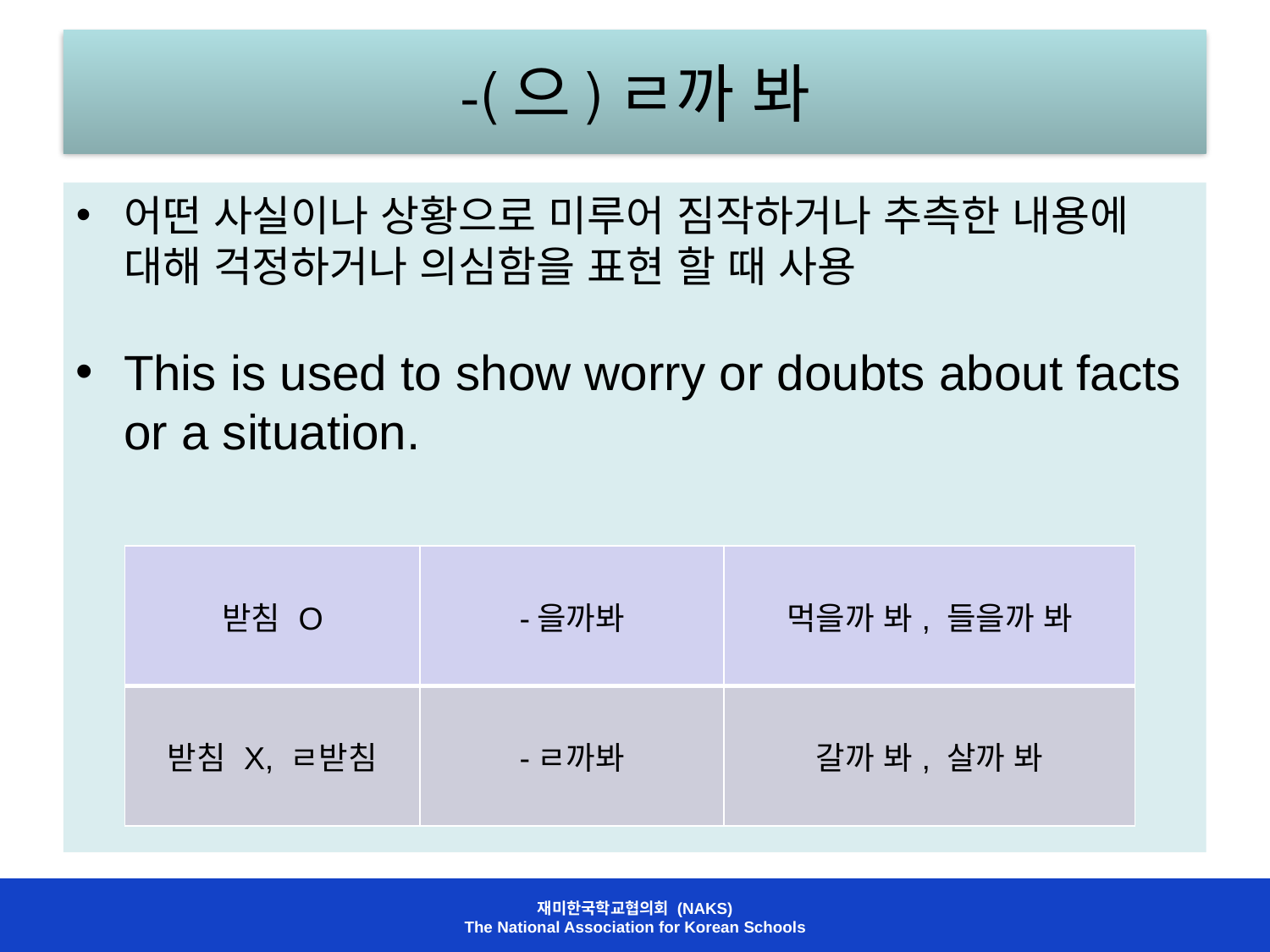

# -(으)ㄹ까 봐
어떤 사실이나 상황으로 미루어 짐작하거나 추측한 내용에 대해 걱정하거나 의심함을 표현 할 때 사용

This is used to show worry or doubts about facts or a situation.
| 받침 O | -을까봐 | 먹을까 봐, 들을까 봐 |
| --- | --- | --- |
| 받침 X, ㄹ받침 | -ㄹ까봐 | 갈까 봐, 살까 봐 |
재미한국학교협의회 (NAKS)
The National Association for Korean Schools